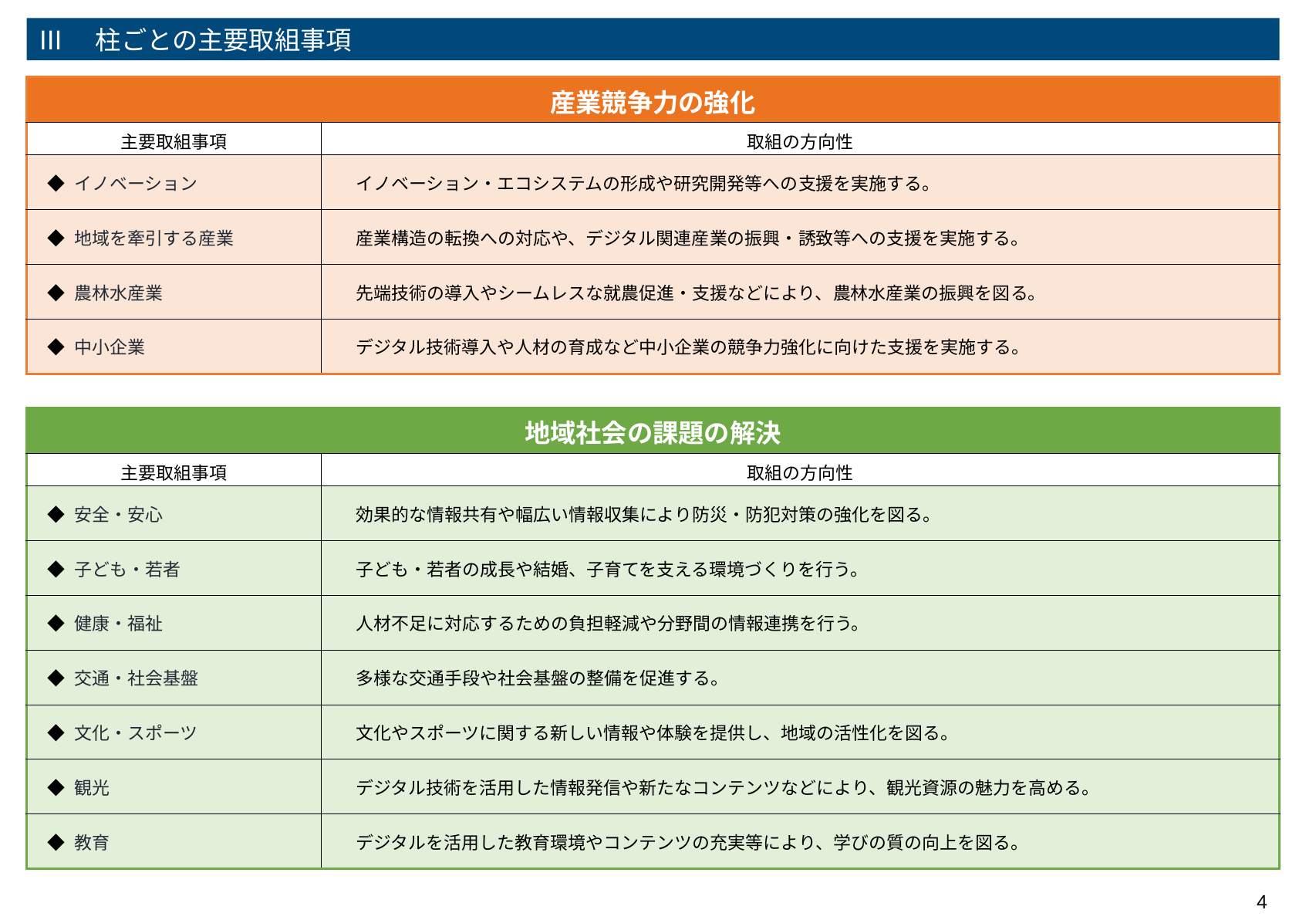

愛知県次期DX推進プラン素案の概要
Ⅲ　柱ごとの主要取組事項
| 産業競争力の強化 |  |
| --- | --- |
| 主要取組事項 | 取組の方向性 |
| ◆ イノベーション | イノベーション・エコシステムの形成や研究開発等への支援を実施する。 |
| ◆ 地域を牽引する産業 | 産業構造の転換への対応や、デジタル関連産業の振興・誘致等への支援を実施する。 |
| ◆ 農林水産業 | 先端技術の導入やシームレスな就農促進・支援などにより、農林水産業の振興を図る。 |
| ◆ 中小企業 | デジタル技術導入や人材の育成など中小企業の競争力強化に向けた支援を実施する。 |
| 地域社会の課題の解決 |  |
| --- | --- |
| 主要取組事項 | 取組の方向性 |
| ◆ 安全・安心 | 効果的な情報共有や幅広い情報収集により防災・防犯対策の強化を図る。 |
| ◆ 子ども・若者 | 子ども・若者の成長や結婚、子育てを支える環境づくりを行う。 |
| ◆ 健康・福祉 | 人材不足に対応するための負担軽減や分野間の情報連携を行う。 |
| ◆ 交通・社会基盤 | 多様な交通手段や社会基盤の整備を促進する。 |
| ◆ 文化・スポーツ | 文化やスポーツに関する新しい情報や体験を提供し、地域の活性化を図る。 |
| ◆ 観光 | デジタル技術を活用した情報発信や新たなコンテンツなどにより、観光資源の魅力を高める。 |
| ◆ 教育 | デジタルを活用した教育環境やコンテンツの充実等により、学びの質の向上を図る。 |